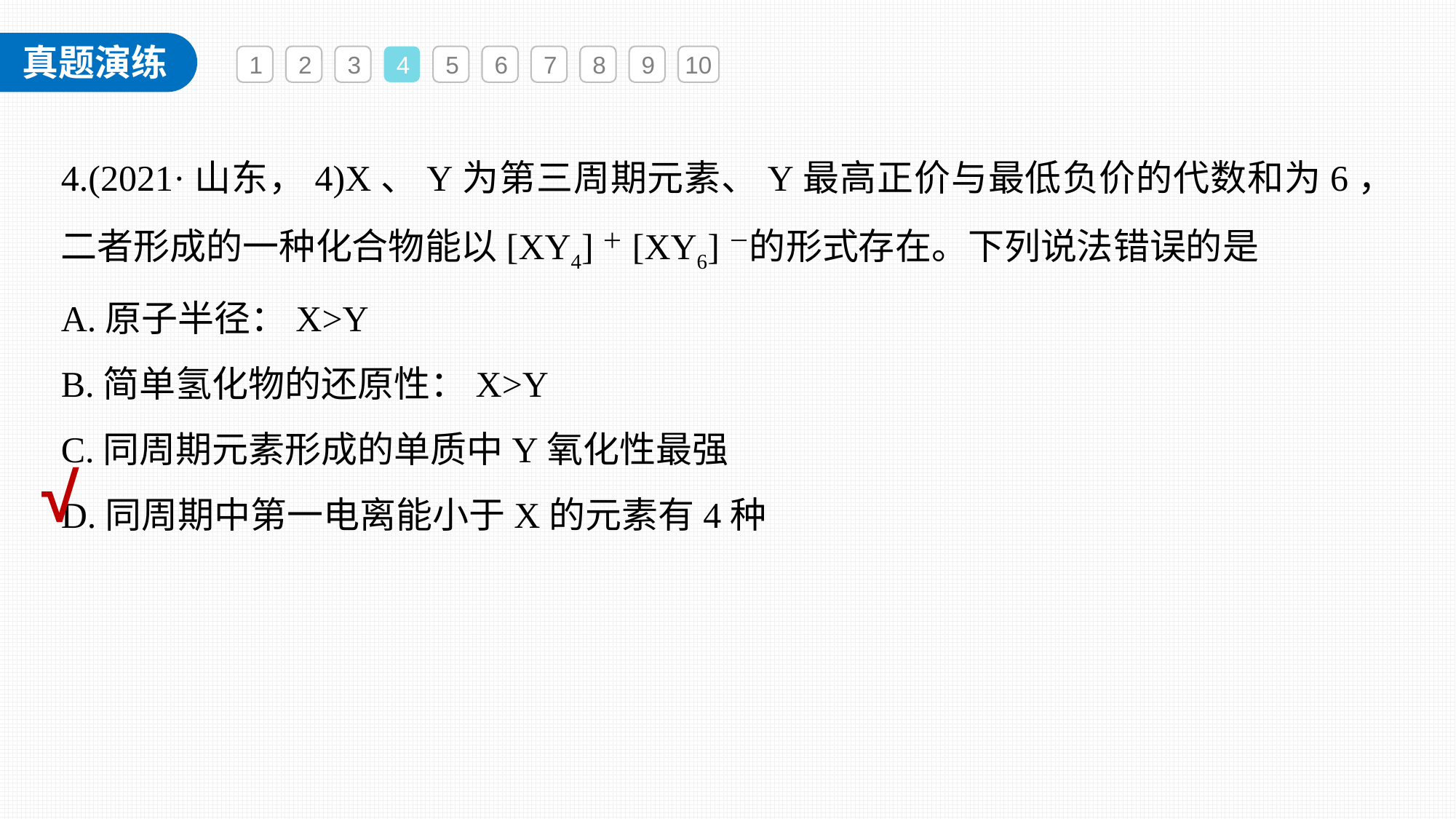

1
2
3
4
5
6
7
8
9
10
4.(2021·山东，4)X、Y为第三周期元素、Y最高正价与最低负价的代数和为6，二者形成的一种化合物能以[XY4]＋[XY6]－的形式存在。下列说法错误的是
A.原子半径：X>Y
B.简单氢化物的还原性：X>Y
C.同周期元素形成的单质中Y氧化性最强
D.同周期中第一电离能小于X的元素有4种
√